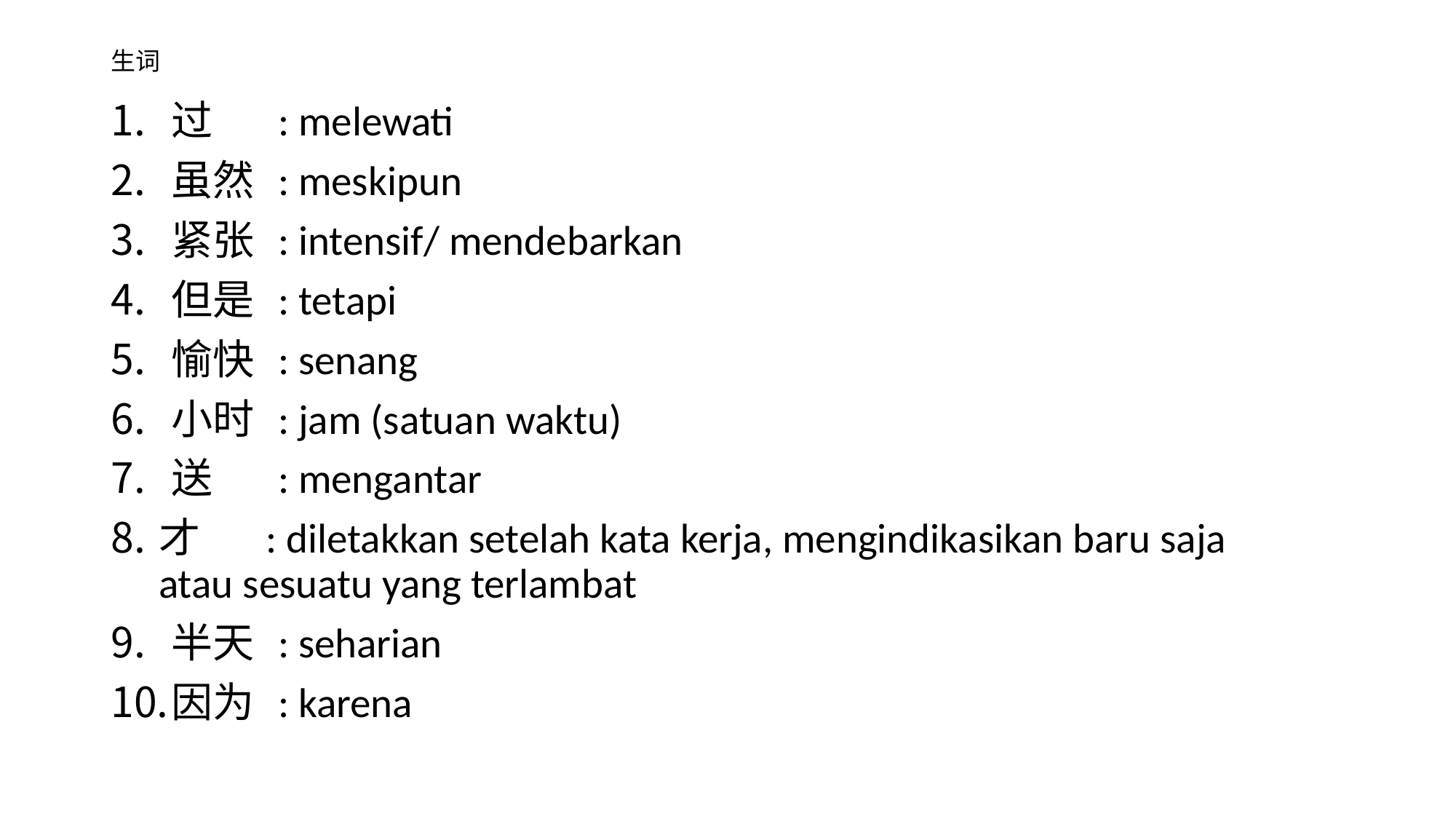

# 生词
过		: melewati
虽然	: meskipun
紧张	: intensif/ mendebarkan
但是	: tetapi
愉快	: senang
小时	: jam (satuan waktu)
送		: mengantar
才		: diletakkan setelah kata kerja, mengindikasikan baru saja 		atau sesuatu yang terlambat
半天	: seharian
因为	: karena